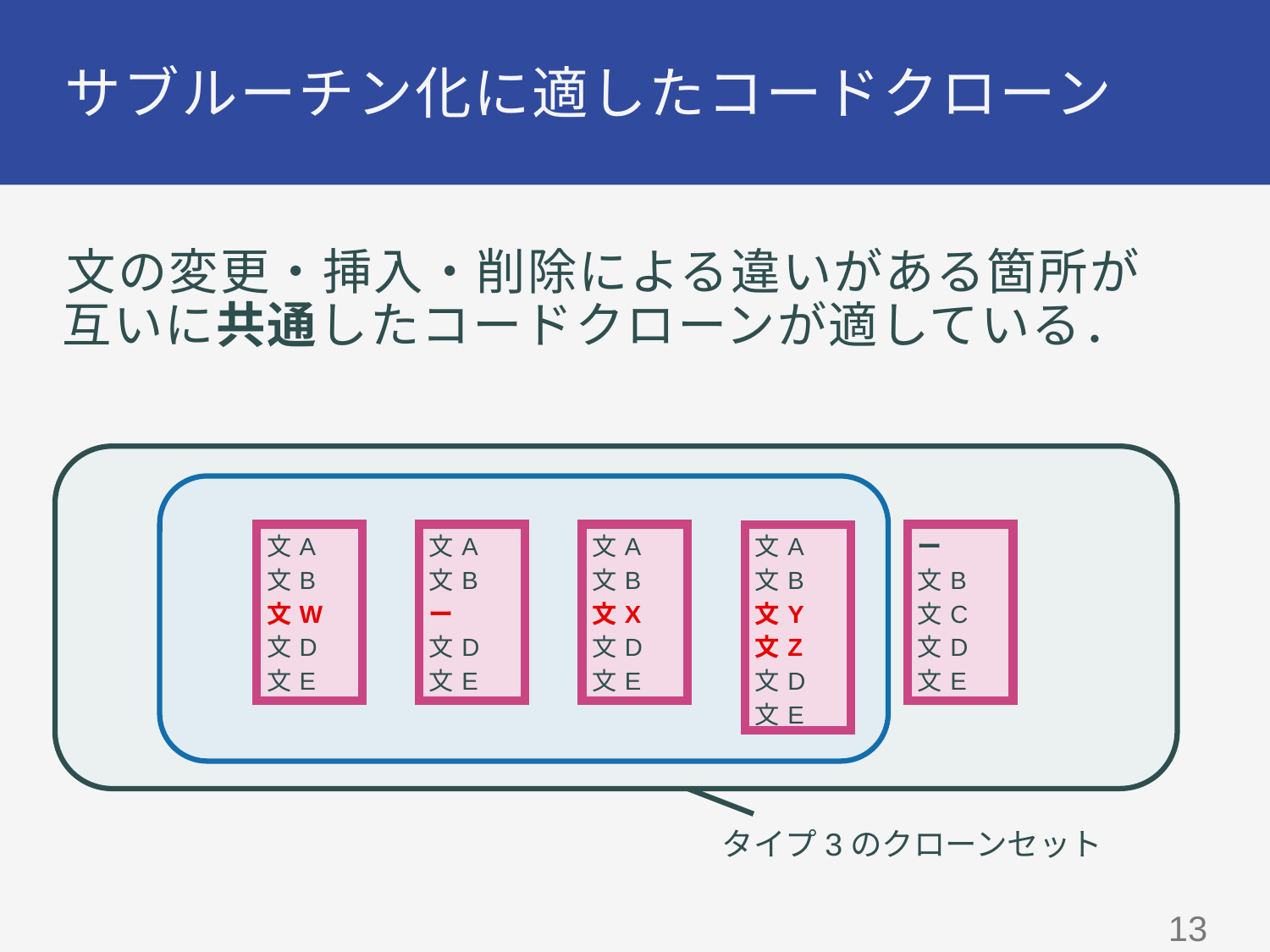

# サブルーチン化に適したコードクローン
文の変更・挿入・削除による違いがある箇所が
互いに共通したコードクローンが適している．

文A
文B
文W
文D
文E
文A
文B
ー
文D
文E
文A
文B
文X
文D
文E
文A
文B
文Y
文Z
文D
文E
ー
文B
文C
文D
文E
タイプ3のクローンセット
13